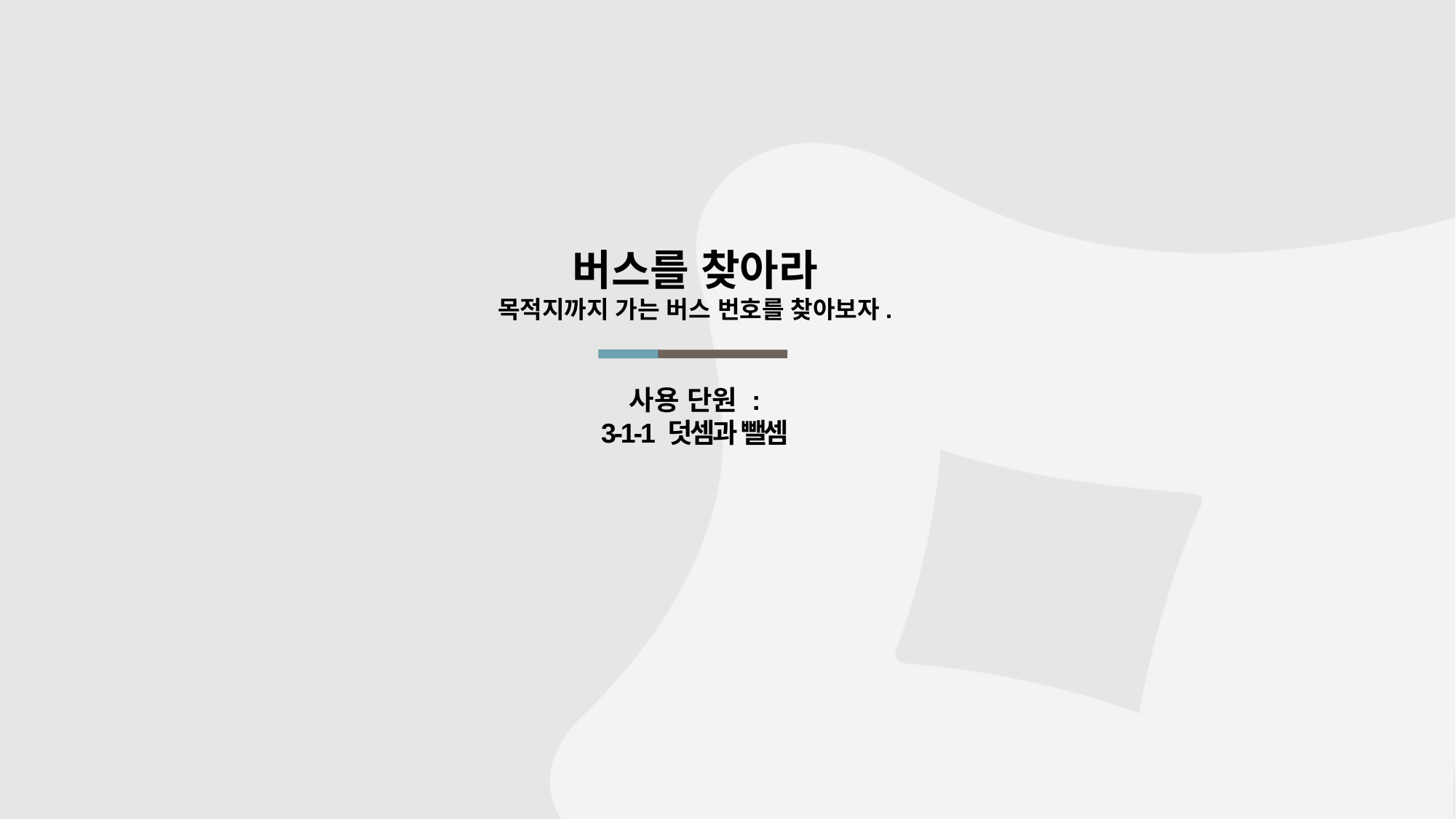

버스를 찾아라
목적지까지 가는 버스 번호를 찾아보자.
# 사용 단원 : 3-1-1 덧셈과 뺄셈